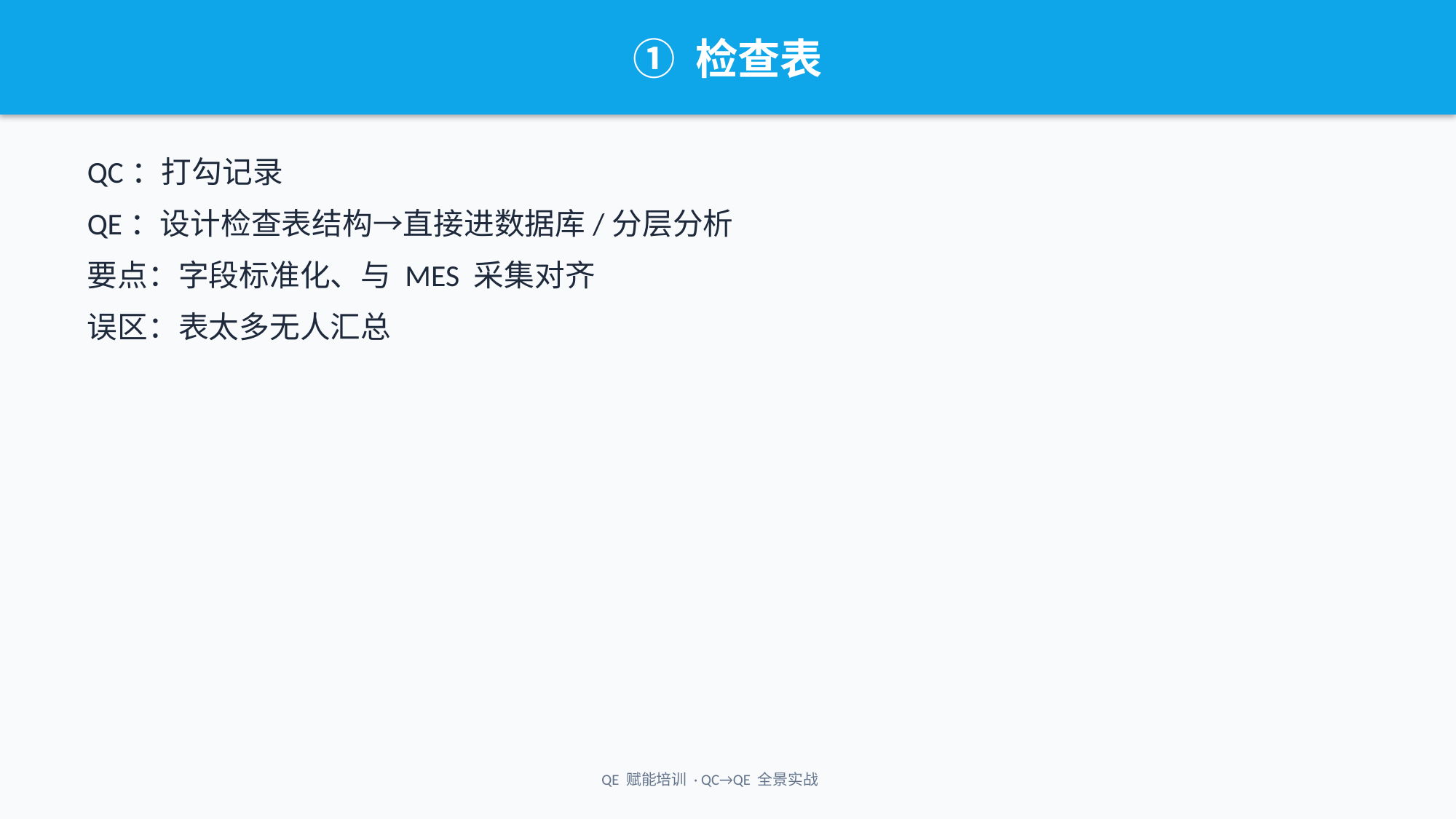

① 检查表
QC：打勾记录
QE：设计检查表结构→直接进数据库/分层分析
要点：字段标准化、与 MES 采集对齐
误区：表太多无人汇总
QE 赋能培训 · QC→QE 全景实战